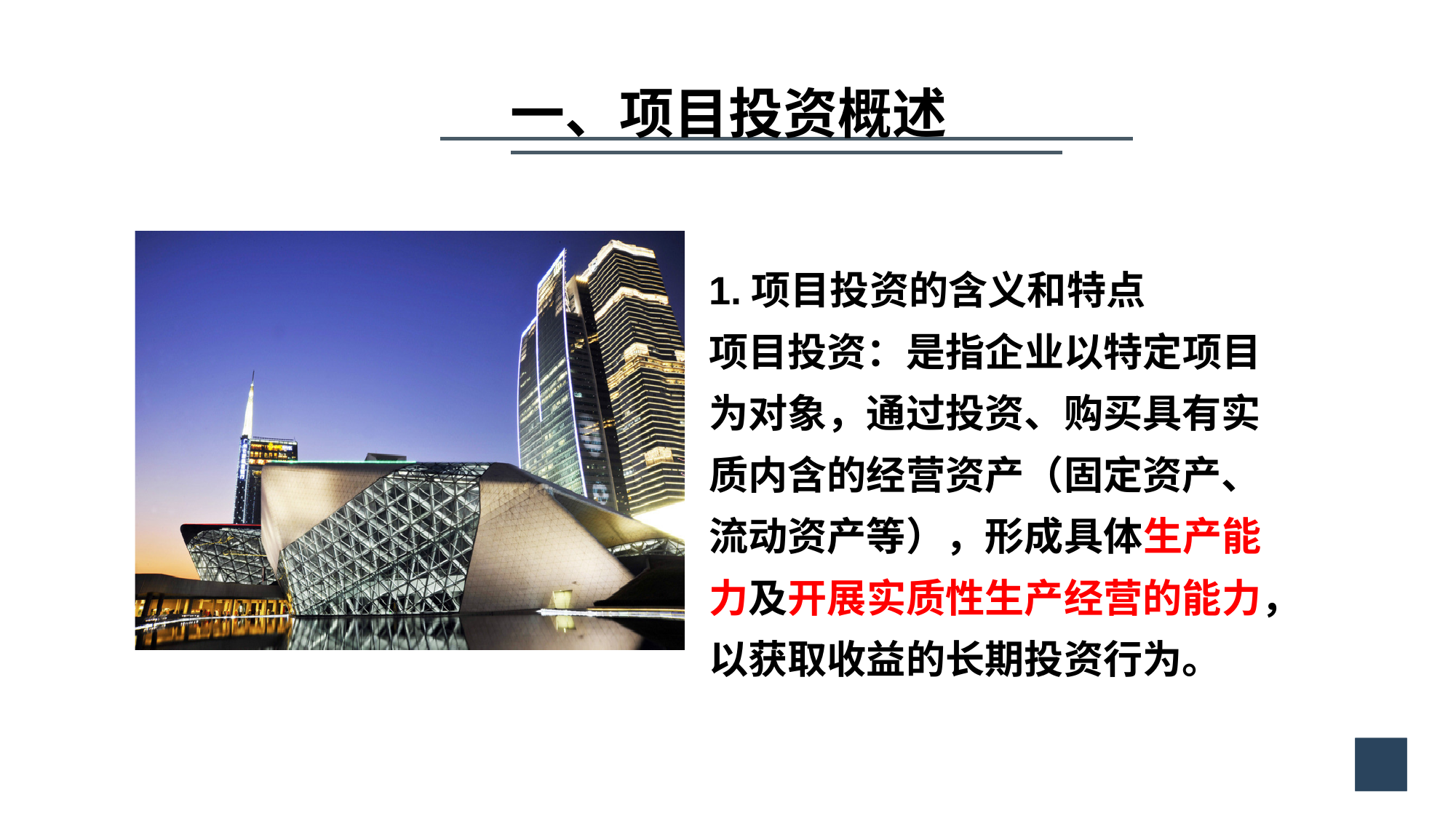

# 一、项目投资概述

1.项目投资的含义和特点
项目投资：是指企业以特定项目为对象，通过投资、购买具有实质内含的经营资产（固定资产、流动资产等），形成具体生产能力及开展实质性生产经营的能力，以获取收益的长期投资行为。
4